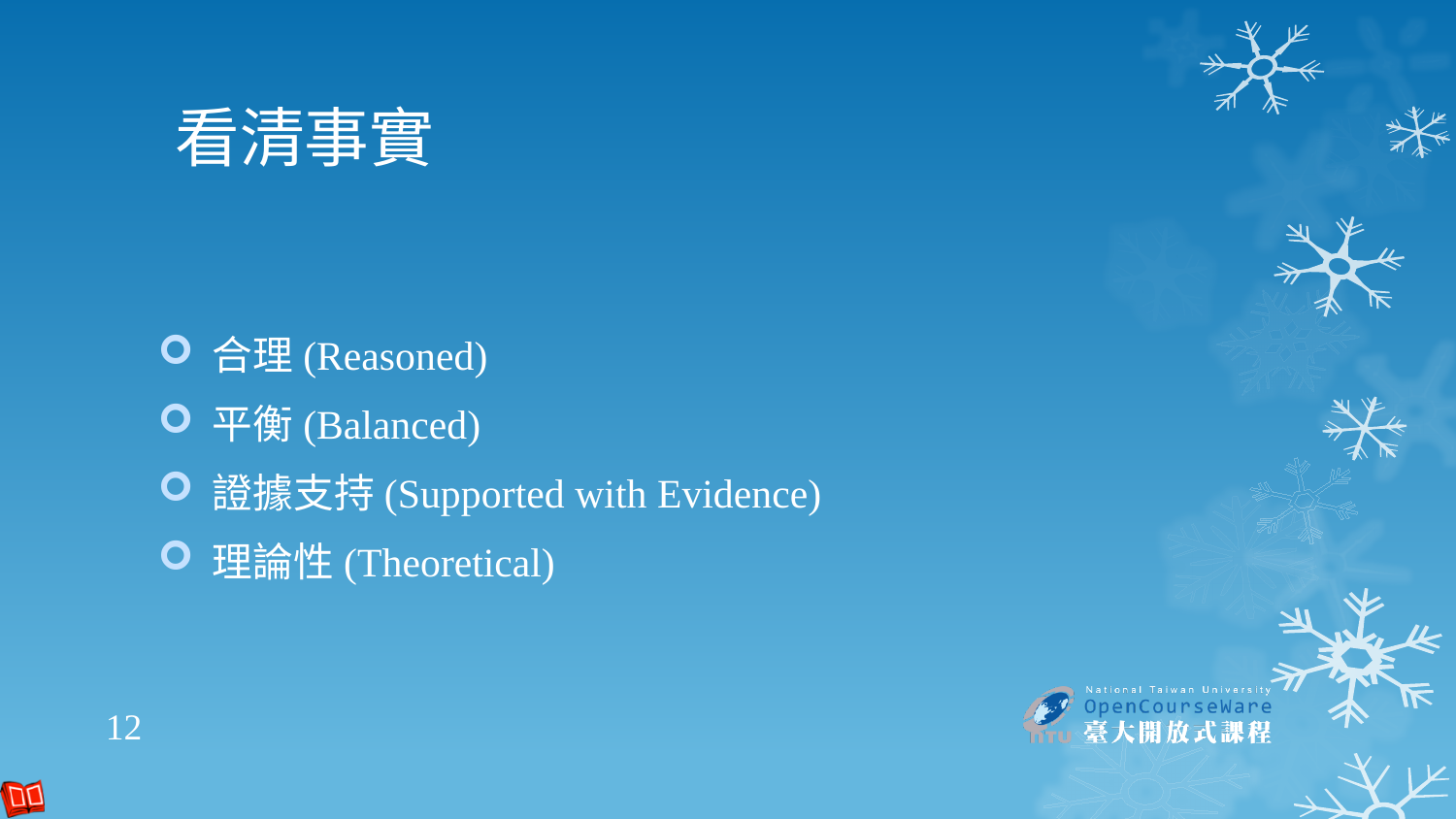

# 看清事實
合理(Reasoned)
平衡(Balanced)
證據支持(Supported with Evidence)
理論性(Theoretical)
12